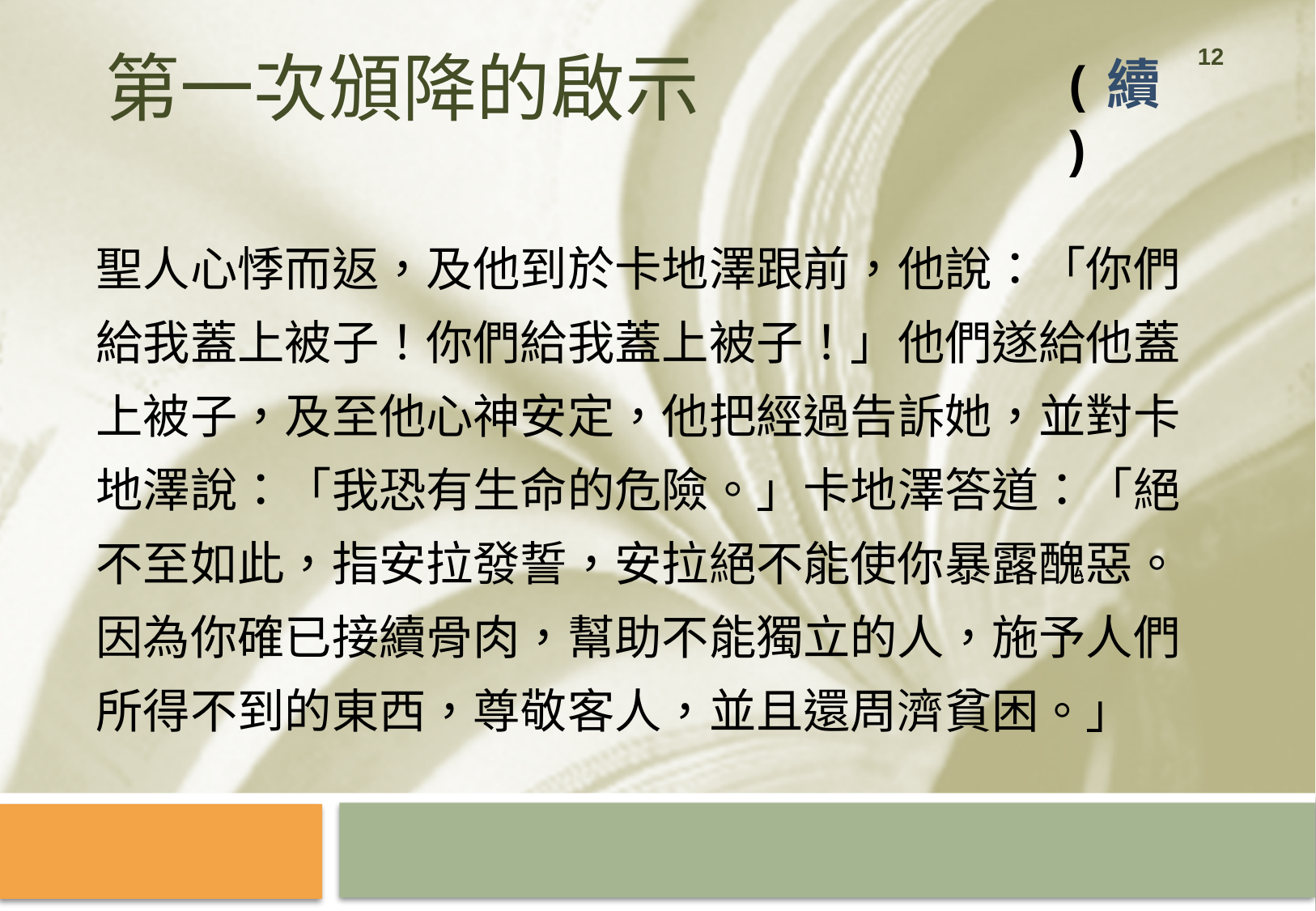

第一次頒降的啟示
12
(續)
聖人心悸而返，及他到於卡地澤跟前，他說：「你們給我蓋上被子！你們給我蓋上被子！」他們遂給他蓋上被子，及至他心神安定，他把經過告訴她，並對卡地澤說：「我恐有生命的危險。」卡地澤答道：「絕不至如此，指安拉發誓，安拉絕不能使你暴露醜惡。因為你確已接續骨肉，幫助不能獨立的人，施予人們所得不到的東西，尊敬客人，並且還周濟貧困。」